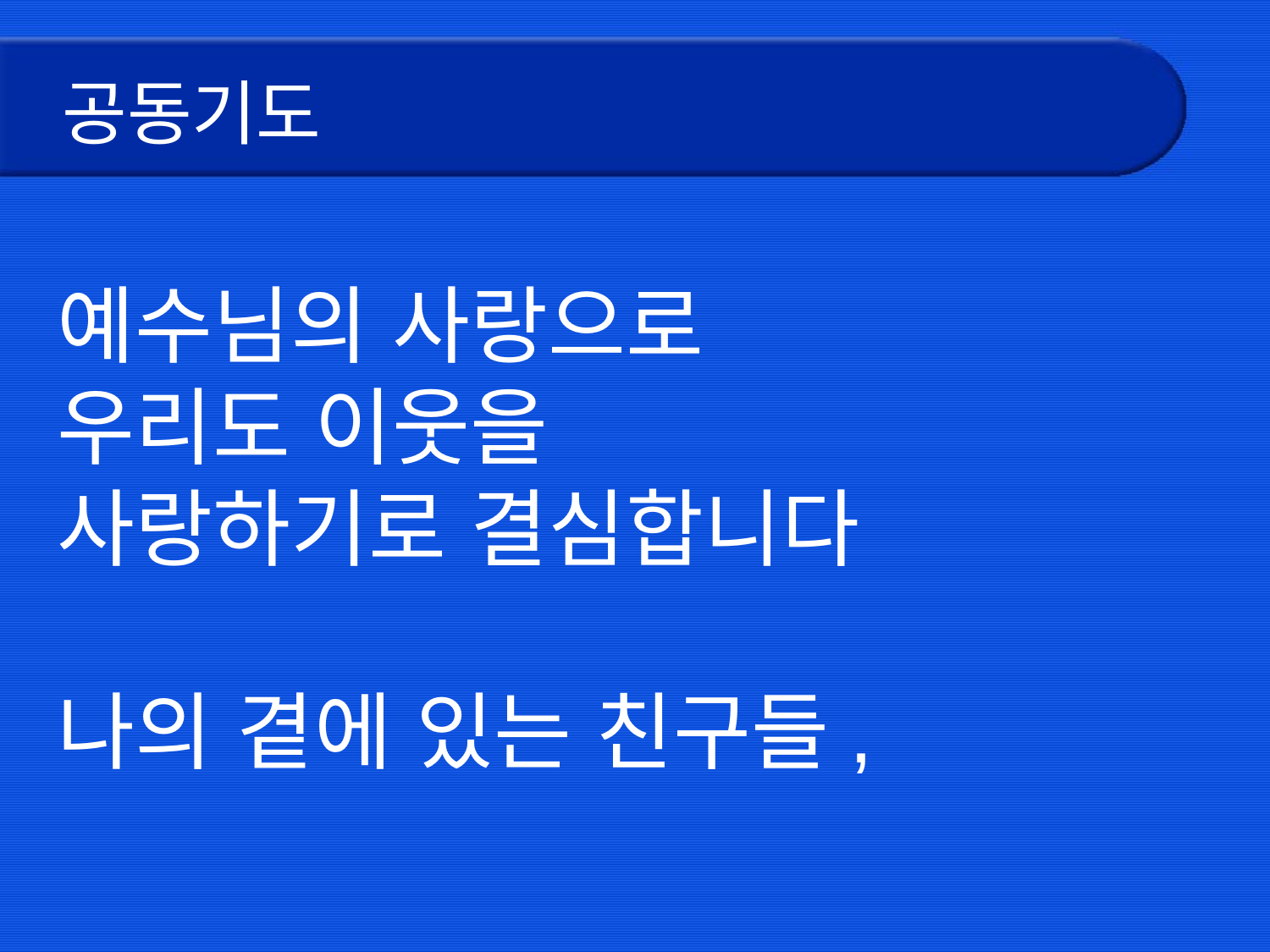

# 공동기도

예수님의 사랑으로
우리도 이웃을
사랑하기로 결심합니다

나의 곁에 있는 친구들,